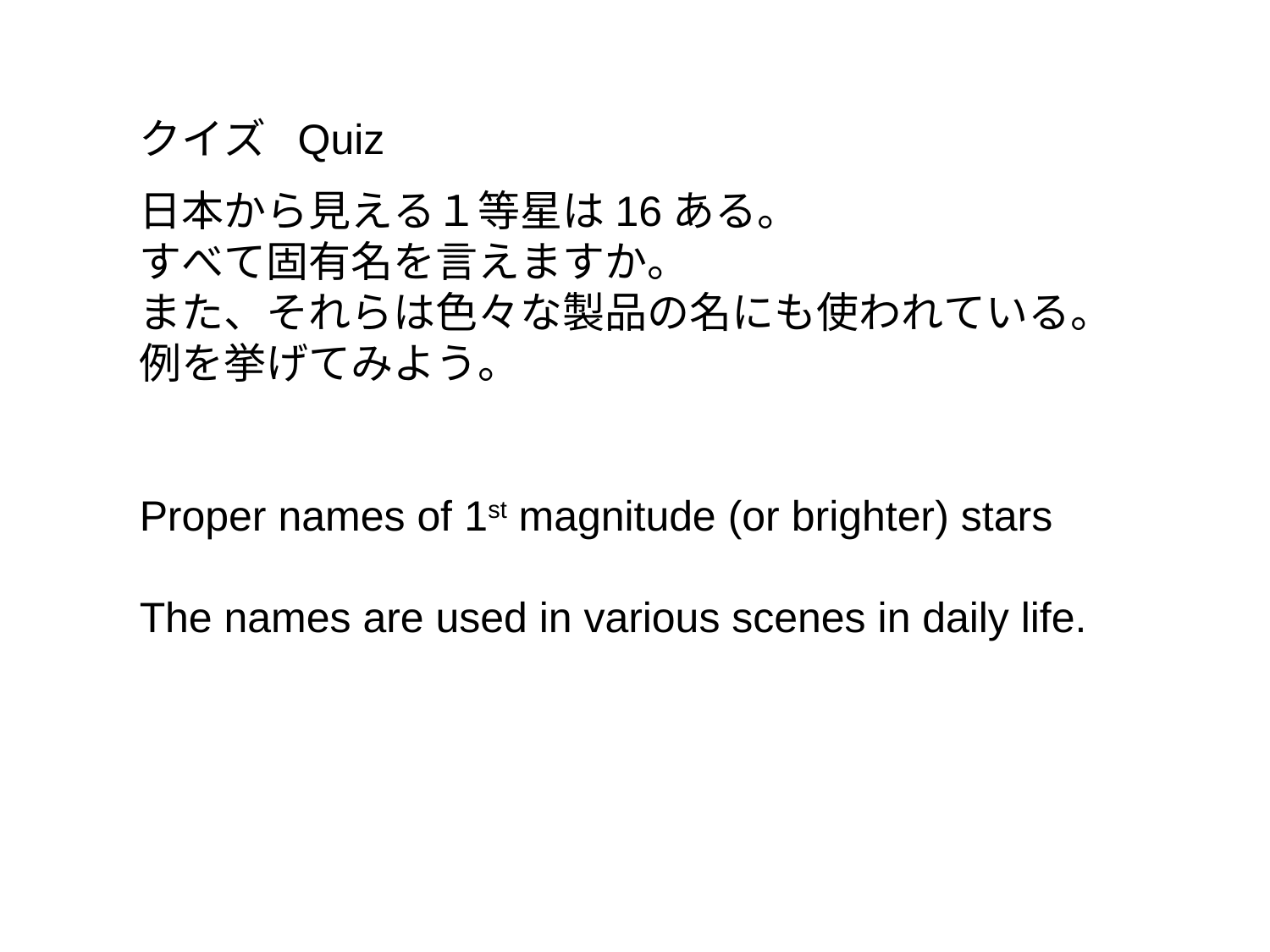

クイズ Quiz
日本から見える１等星は16ある。
すべて固有名を言えますか。
また、それらは色々な製品の名にも使われている。
例を挙げてみよう。

Proper names of 1st magnitude (or brighter) stars

The names are used in various scenes in daily life.